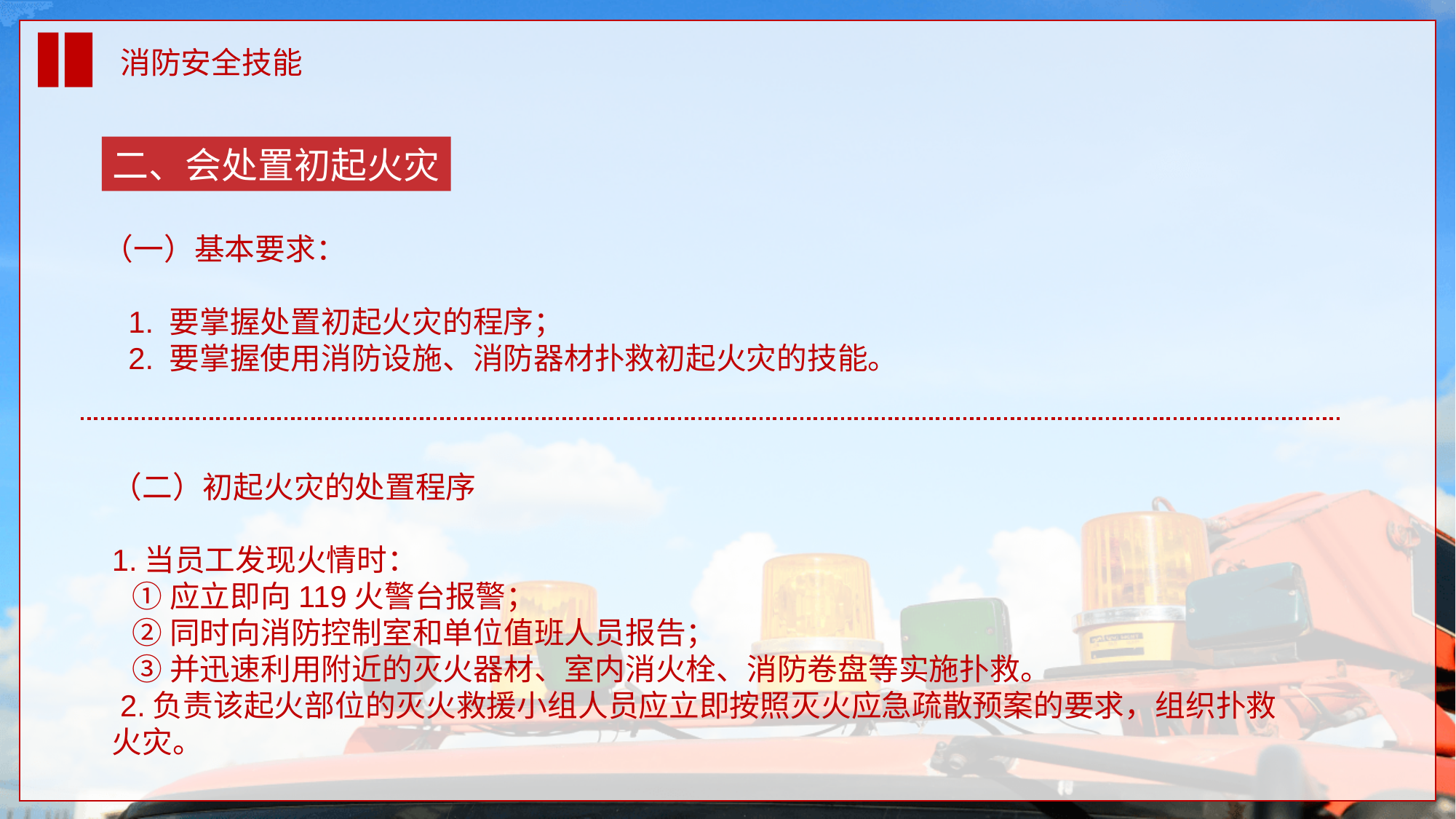

消防安全技能
二、会处置初起火灾
（一）基本要求：

   1. 要掌握处置初起火灾的程序；
   2. 要掌握使用消防设施、消防器材扑救初起火灾的技能。
（二）初起火灾的处置程序

1.当员工发现火情时：
   ①应立即向119火警台报警；
   ②同时向消防控制室和单位值班人员报告；
   ③并迅速利用附近的灭火器材、室内消火栓、消防卷盘等实施扑救。
 2.负责该起火部位的灭火救援小组人员应立即按照灭火应急疏散预案的要求，组织扑救火灾。